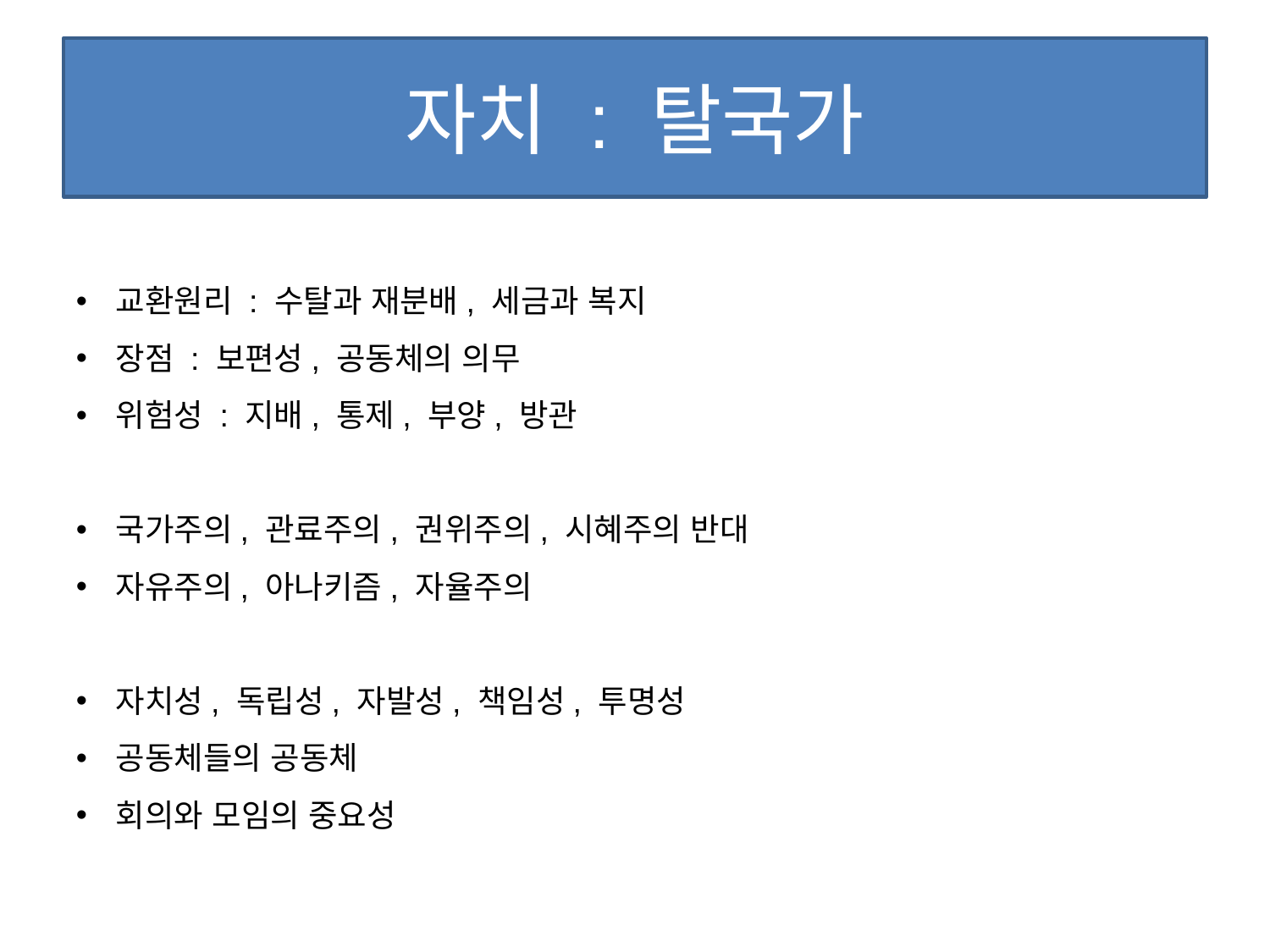

# 자치 : 탈국가
교환원리 : 수탈과 재분배, 세금과 복지
장점 : 보편성, 공동체의 의무
위험성 : 지배, 통제, 부양, 방관

국가주의, 관료주의, 권위주의, 시혜주의 반대
자유주의, 아나키즘, 자율주의

자치성, 독립성, 자발성, 책임성, 투명성
공동체들의 공동체
회의와 모임의 중요성